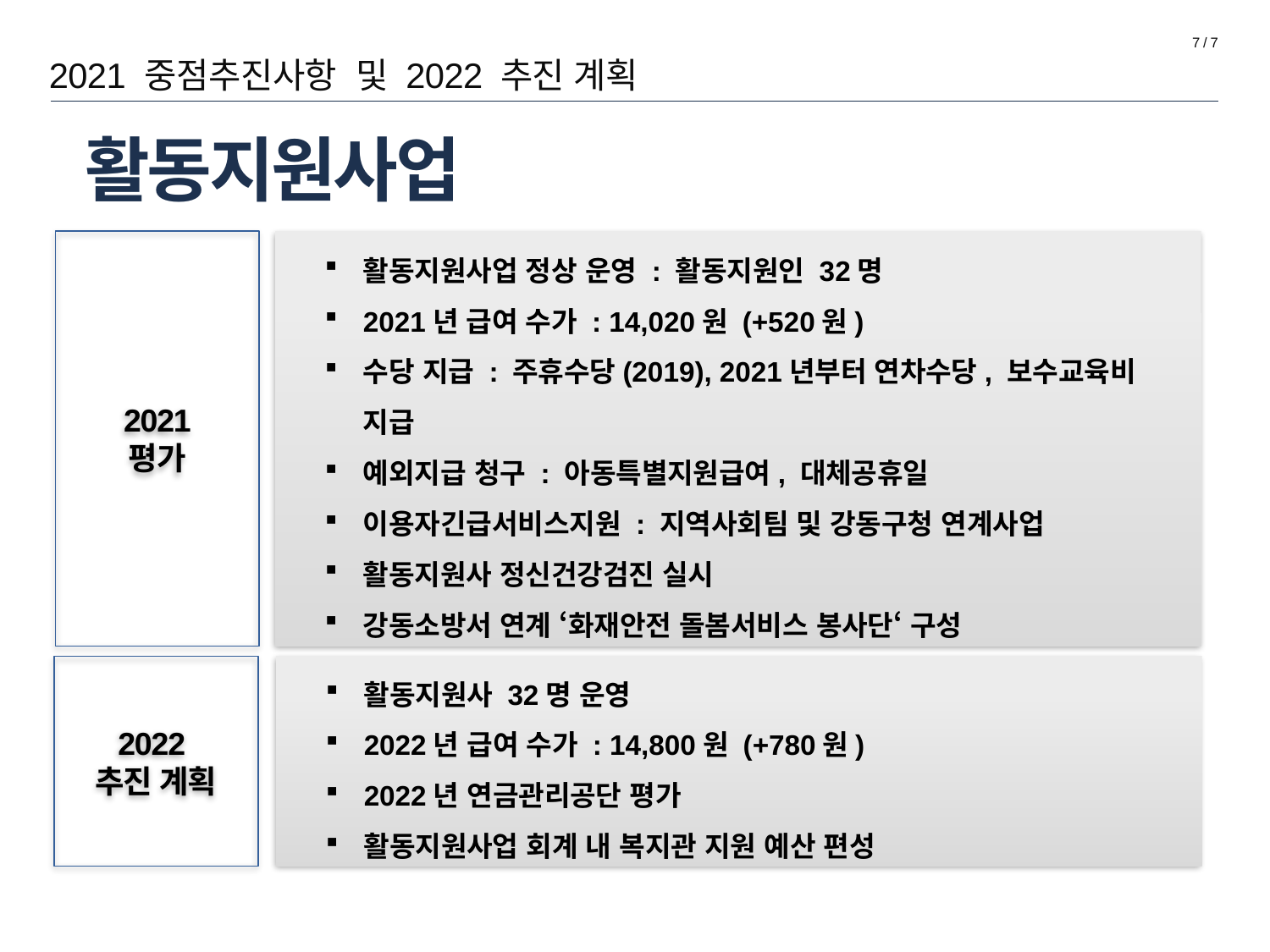

7 / 7
2021 중점추진사항  및 2022 추진 계획
# 활동지원사업
2021
평가
활동지원사업 정상 운영 : 활동지원인 32명
2021년 급여 수가 : 14,020원 (+520원)
수당 지급 : 주휴수당(2019), 2021년부터 연차수당, 보수교육비 지급
예외지급 청구 : 아동특별지원급여, 대체공휴일
이용자긴급서비스지원 : 지역사회팀 및 강동구청 연계사업
활동지원사 정신건강검진 실시
강동소방서 연계 ‘화재안전 돌봄서비스 봉사단‘ 구성
2022
추진 계획
활동지원사 32명 운영
2022년 급여 수가 : 14,800원 (+780원)
2022년 연금관리공단 평가
활동지원사업 회계 내 복지관 지원 예산 편성